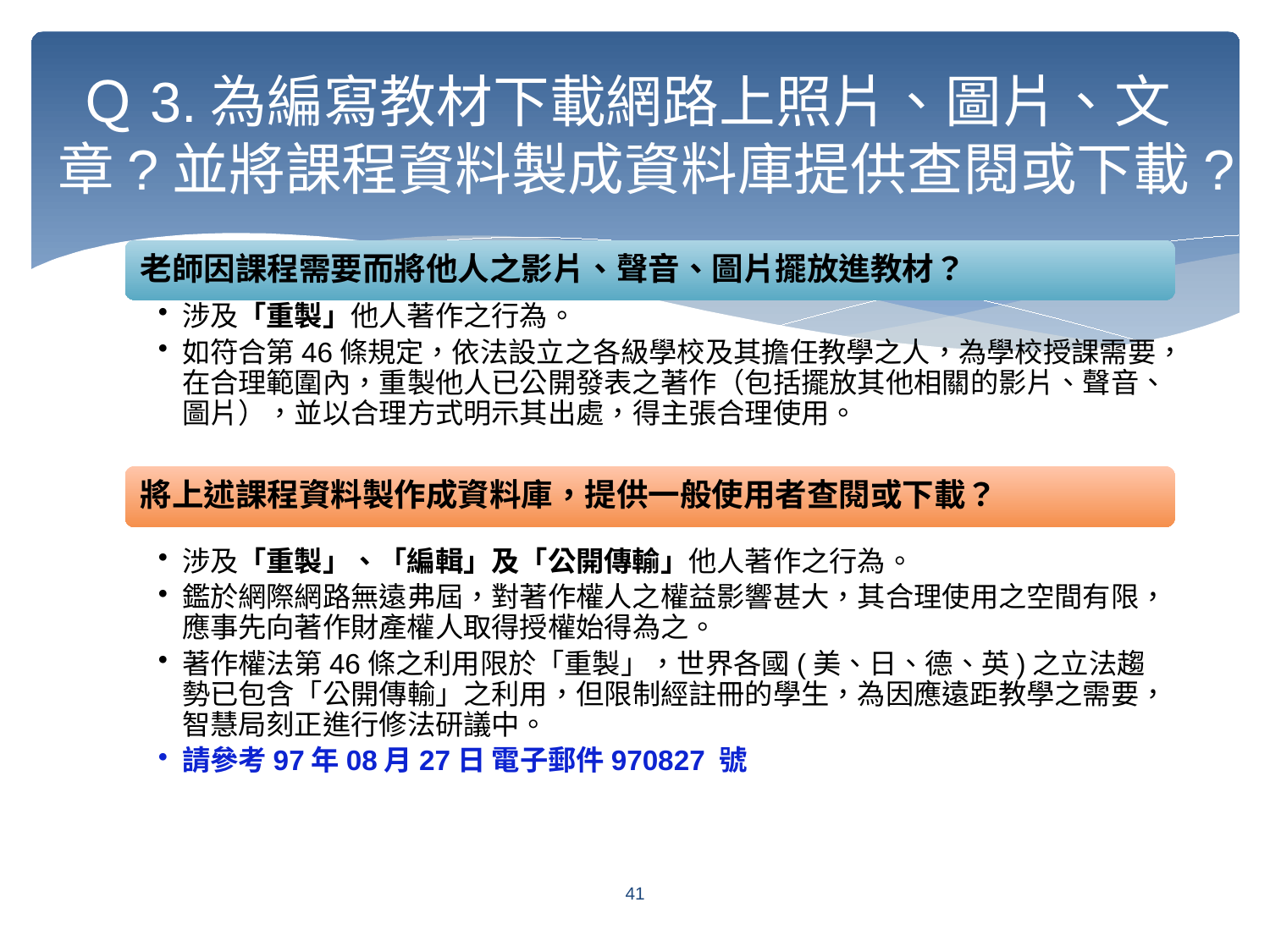

# Ｑ3.為編寫教材下載網路上照片、圖片、文章?並將課程資料製成資料庫提供查閱或下載?
老師因課程需要而將他人之影片、聲音、圖片擺放進教材？
涉及「重製」他人著作之行為。
如符合第46條規定，依法設立之各級學校及其擔任教學之人，為學校授課需要，在合理範圍內，重製他人已公開發表之著作（包括擺放其他相關的影片、聲音、圖片），並以合理方式明示其出處，得主張合理使用。
將上述課程資料製作成資料庫，提供一般使用者查閱或下載？
涉及「重製」、「編輯」及「公開傳輸」他人著作之行為。
鑑於網際網路無遠弗屆，對著作權人之權益影響甚大，其合理使用之空間有限，應事先向著作財產權人取得授權始得為之。
著作權法第46條之利用限於「重製」，世界各國(美、日、德、英)之立法趨勢已包含「公開傳輸」之利用，但限制經註冊的學生，為因應遠距教學之需要，智慧局刻正進行修法研議中。
請參考97年08月27日 電子郵件970827 號
41